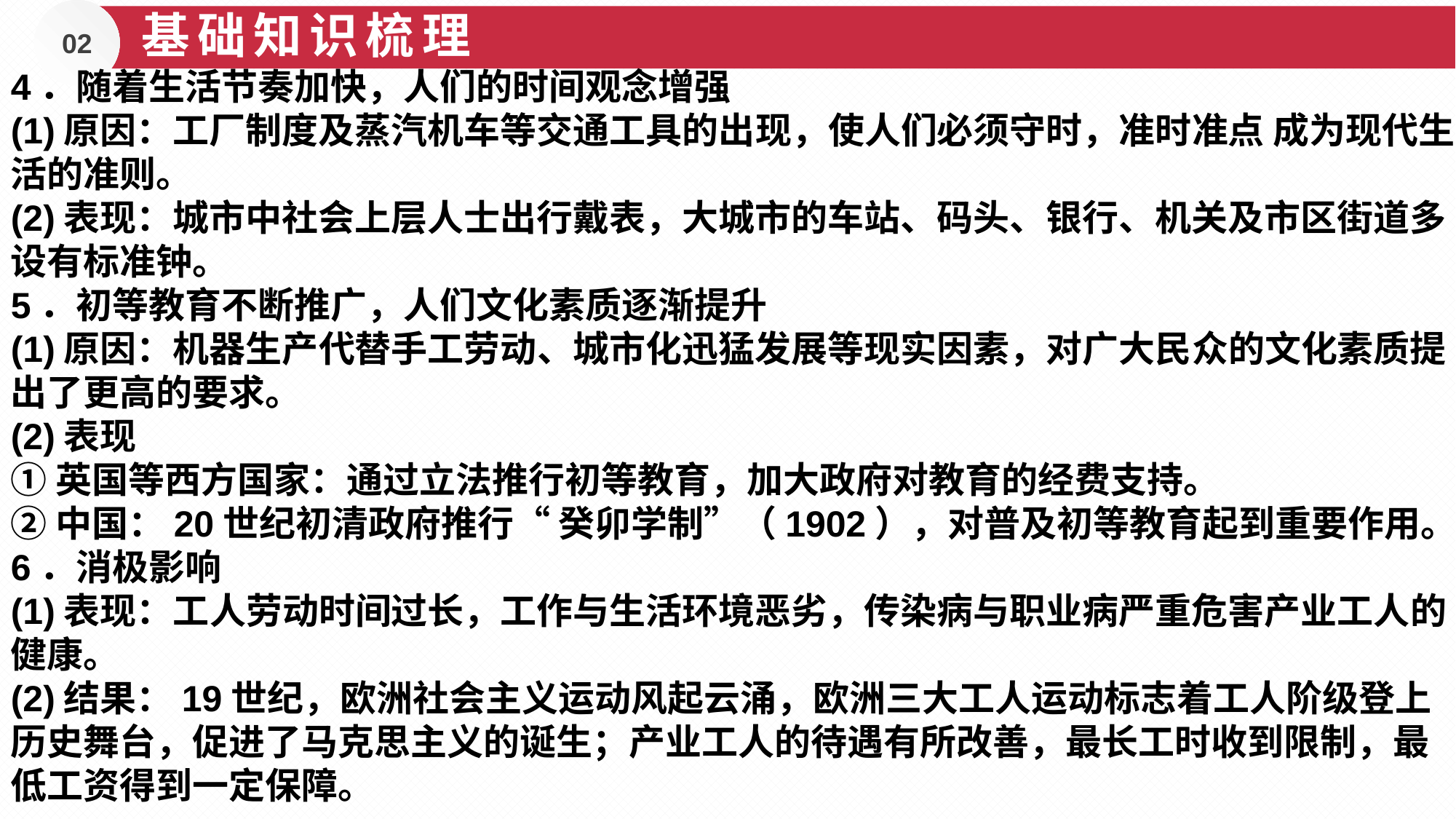

02
基础知识梳理

4．随着生活节奏加快，人们的时间观念增强
(1)原因：工厂制度及蒸汽机车等交通工具的出现，使人们必须守时，准时准点 成为现代生活的准则。
(2)表现：城市中社会上层人士出行戴表，大城市的车站、码头、银行、机关及市区街道多设有标准钟。
5．初等教育不断推广，人们文化素质逐渐提升
(1)原因：机器生产代替手工劳动、城市化迅猛发展等现实因素，对广大民众的文化素质提出了更高的要求。
(2)表现
①英国等西方国家：通过立法推行初等教育，加大政府对教育的经费支持。
②中国：20世纪初清政府推行“ 癸卯学制”（1902），对普及初等教育起到重要作用。
6．消极影响
(1)表现：工人劳动时间过长，工作与生活环境恶劣，传染病与职业病严重危害产业工人的健康。
(2)结果：19世纪，欧洲社会主义运动风起云涌，欧洲三大工人运动标志着工人阶级登上历史舞台，促进了马克思主义的诞生；产业工人的待遇有所改善，最长工时收到限制，最低工资得到一定保障。